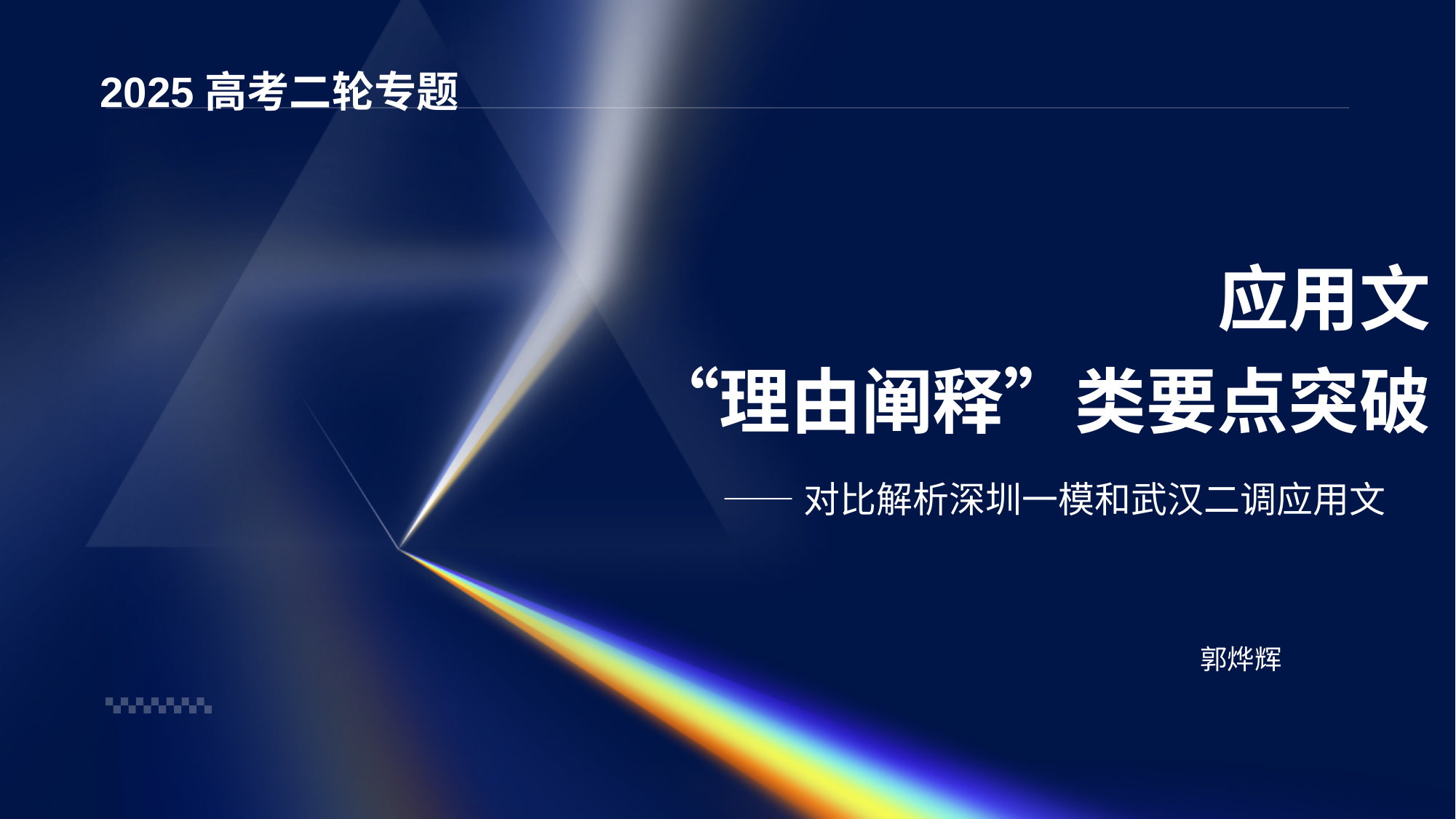

2025高考二轮专题
# 应用文 “理由阐释”类要点突破
——对比解析深圳一模和武汉二调应用文
郭烨辉